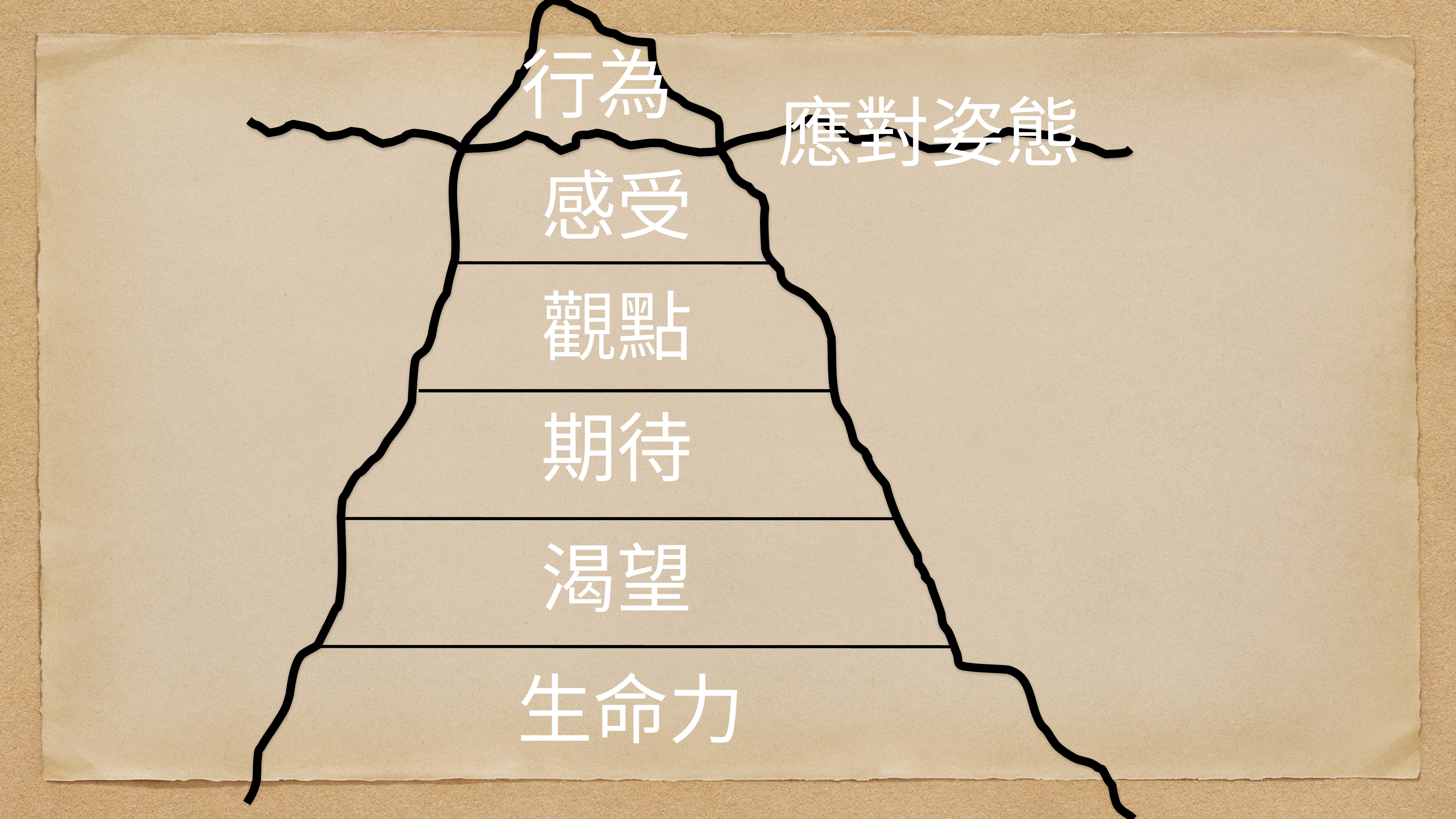

行為
應對姿態
感受
觀點
期待
渴望
生命力